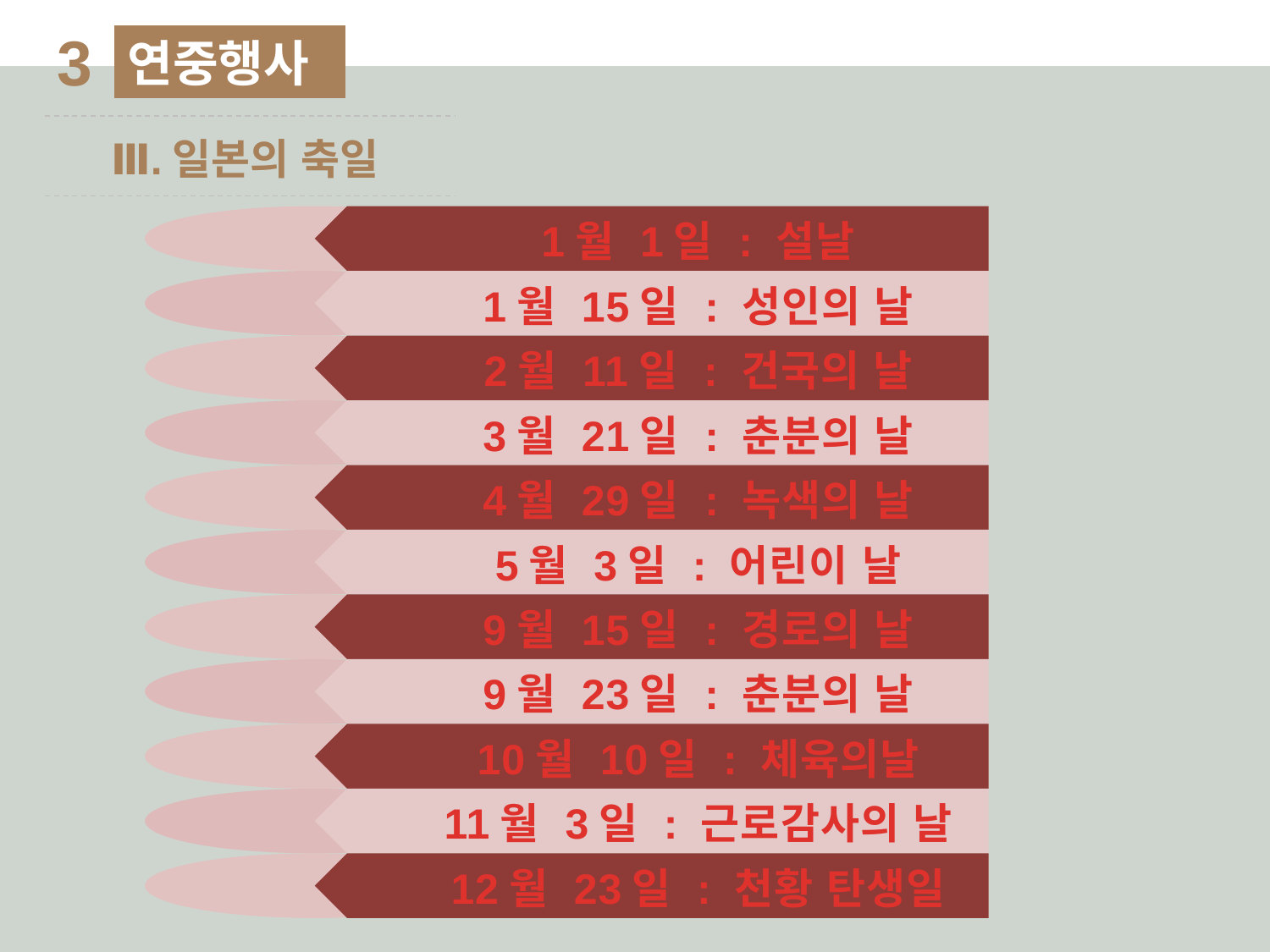

3
연중행사

Ⅲ.일본의 축일
      1월 1일 : 설날
      1월 15일 : 성인의 날
      2월 11일 : 건국의 날
      3월 21일 : 춘분의 날
      4월 29일 : 녹색의 날
      5월 3일 : 어린이 날
      9월 15일 : 경로의 날
      9월 23일 : 춘분의 날
      10월 10일 : 체육의날
      11월 3일 : 근로감사의 날
      12월 23일 : 천황 탄생일